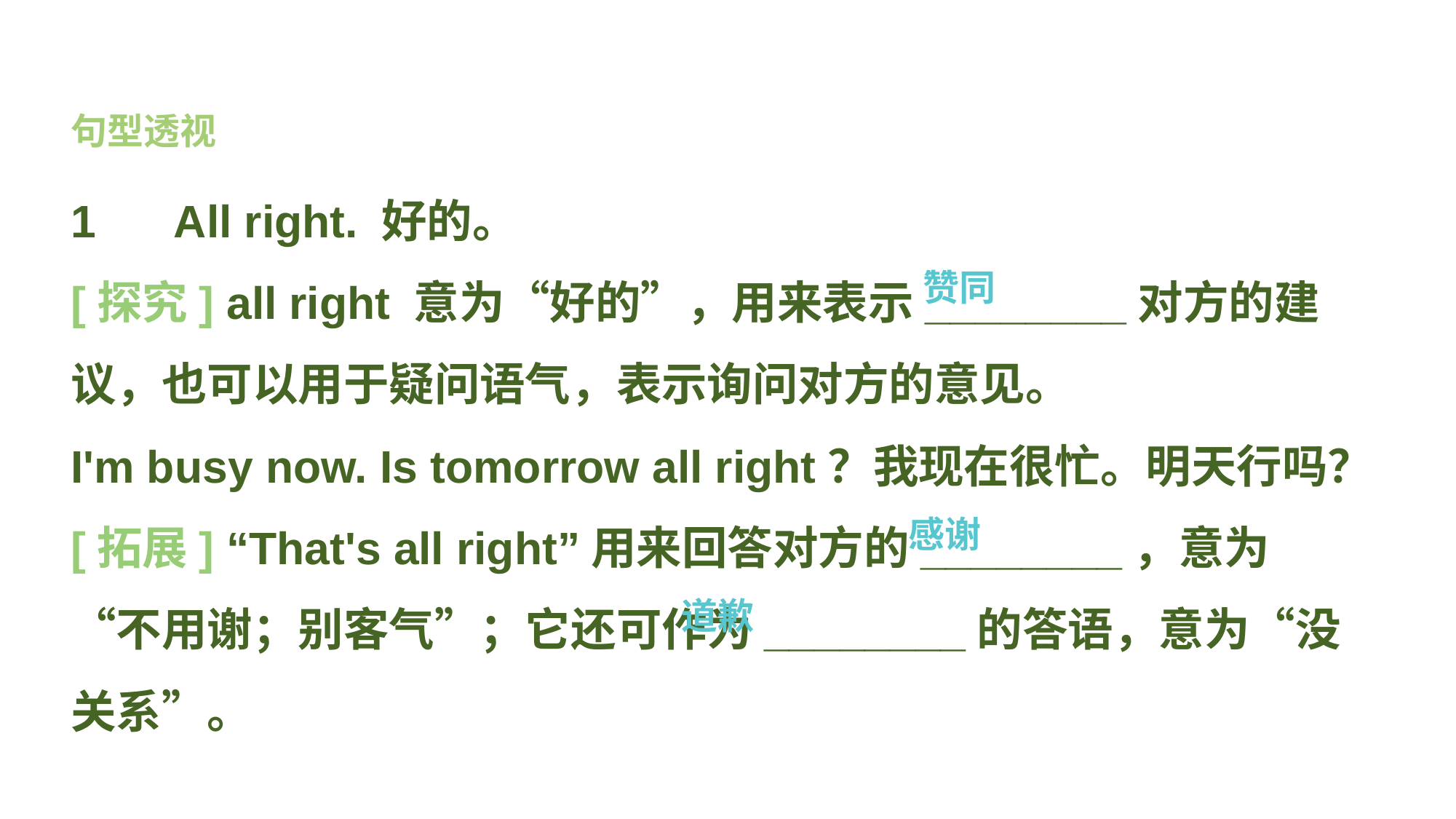

句型透视
1　 All right. 好的。
[探究] all right 意为“好的”，用来表示________对方的建议，也可以用于疑问语气，表示询问对方的意见。
I'm busy now. Is tomorrow all right？我现在很忙。明天行吗？
[拓展] “That's all right”用来回答对方的________，意为“不用谢；别客气”；它还可作为________的答语，意为“没关系”。

赞同

感谢
道歉